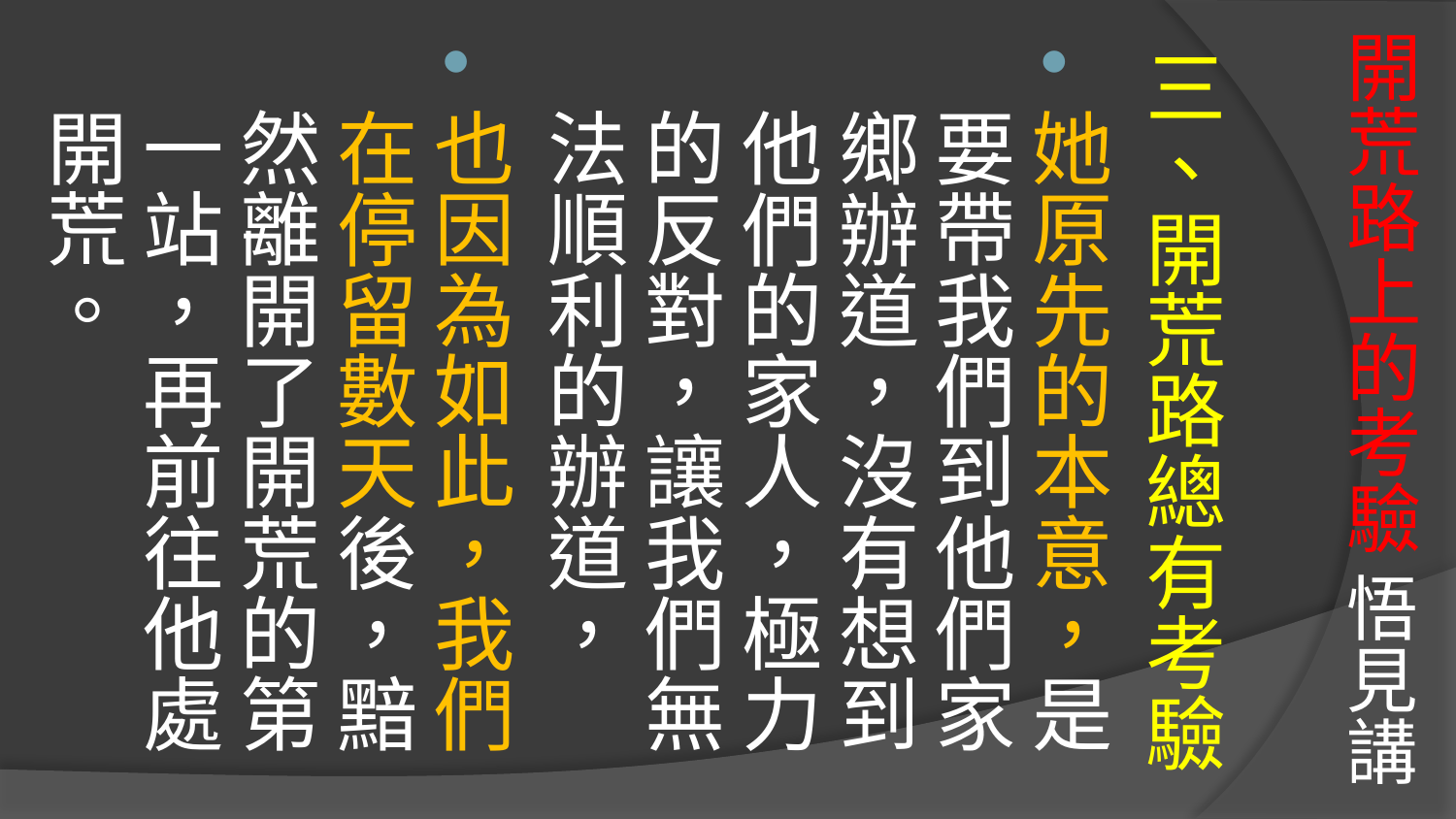

# 開荒路上的考驗 悟見講
三、開荒路總有考驗
她原先的本意，是要帶我們到他們家鄉辦道，沒有想到他們的家人，極力的反對，讓我們無法順利的辦道，
也因為如此，我們在停留數天後，黯然離開了開荒的第一站，再前往他處開荒。